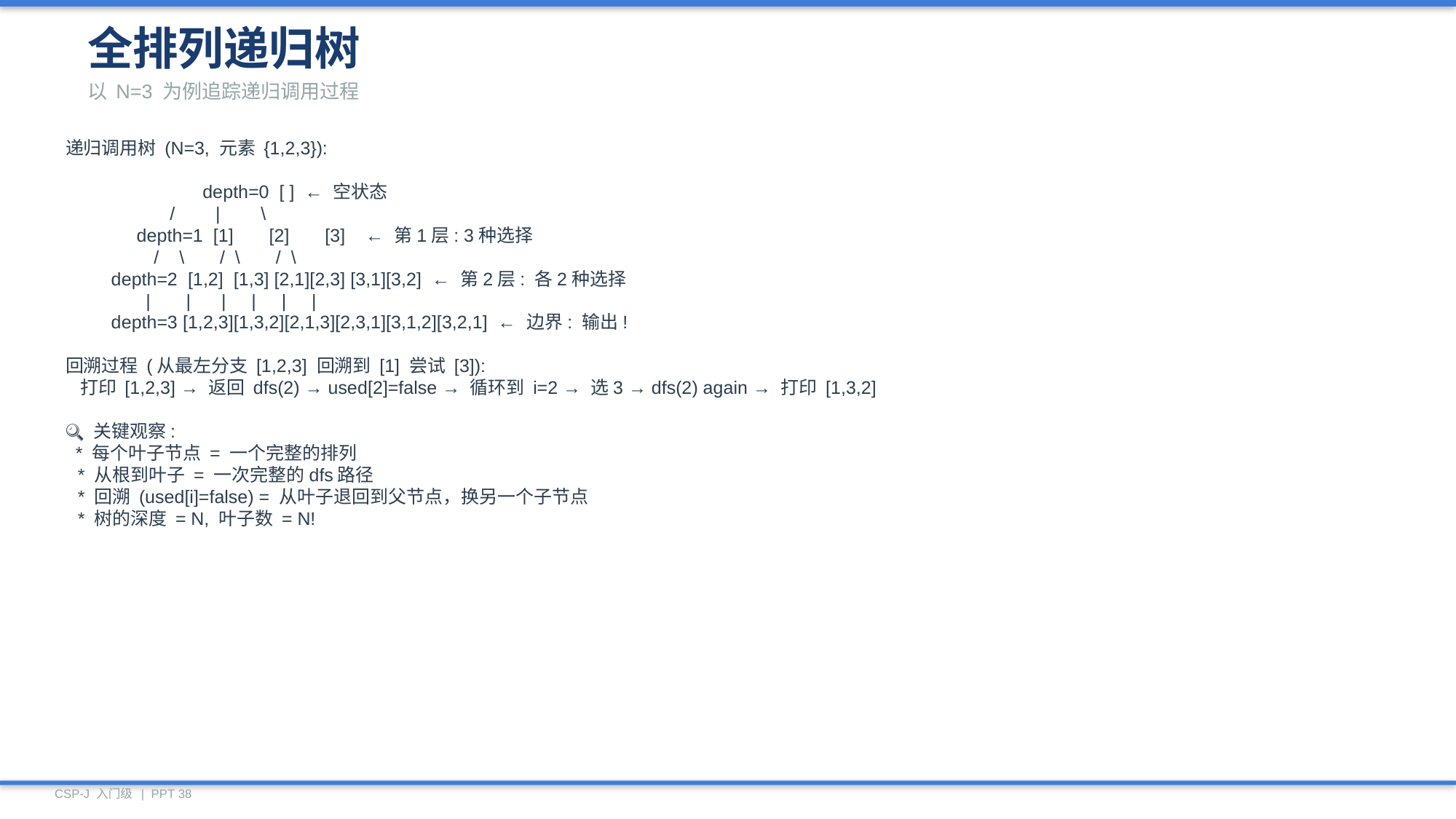

全排列递归树
以 N=3 为例追踪递归调用过程
递归调用树 (N=3, 元素 {1,2,3}):
                           depth=0  [ ]  ← 空状态
                         /        |        \
              depth=1  [1]       [2]       [3]    ← 第1层: 3种选择
                     /    \       /  \       /  \
         depth=2  [1,2]  [1,3] [2,1][2,3] [3,1][3,2]  ← 第2层: 各2种选择
                   |       |      |     |     |     |
         depth=3 [1,2,3][1,3,2][2,1,3][2,3,1][3,1,2][3,2,1]  ← 边界: 输出!
回溯过程 (从最左分支 [1,2,3] 回溯到 [1] 尝试 [3]):
  打印 [1,2,3] → 返回 dfs(2) → used[2]=false → 循环到 i=2 → 选3 → dfs(2) again → 打印 [1,3,2]
🔍 关键观察:
  * 每个叶子节点 = 一个完整的排列
  * 从根到叶子 = 一次完整的dfs路径
  * 回溯 (used[i]=false) = 从叶子退回到父节点，换另一个子节点
  * 树的深度 = N, 叶子数 = N!

CSP-J 入门级  |  PPT 38